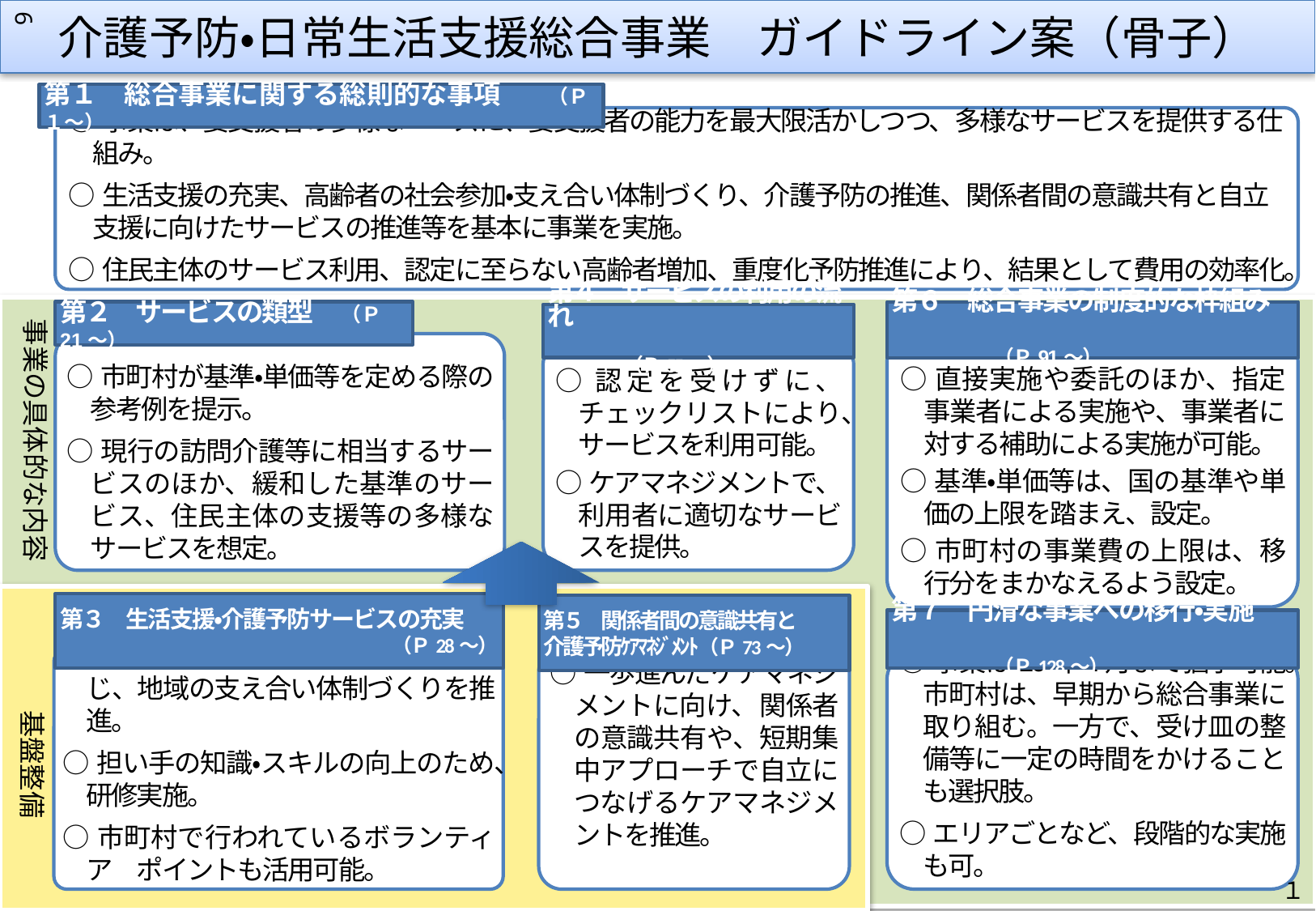

介護予防・日常生活支援総合事業　ガイドライン案（骨子）
6
第１　総合事業に関する総則的な事項　　（Ｐ１～）
○事業は、要支援者の多様なニーズに、要支援者の能力を最大限活かしつつ、多様なサービスを提供する仕組み。
○生活支援の充実、高齢者の社会参加・支え合い体制づくり、介護予防の推進、関係者間の意識共有と自立支援に向けたサービスの推進等を基本に事業を実施。
○住民主体のサービス利用、認定に至らない高齢者増加、重度化予防推進により、結果として費用の効率化。
事業の具体的な内容

第２　サービスの類型　（Ｐ21～）
第６　総合事業の制度的な枠組み
　　　　　　　　　　　　　　　　　　　（Ｐ91～）
第４　サービスの利用の流れ
　　　　　　　　　　　　　　　（Ｐ55～）

○市町村が基準・単価等を定める際の参考例を提示。
○現行の訪問介護等に相当するサービスのほか、緩和した基準のサービス、住民主体の支援等の多様なサービスを想定。
○直接実施や委託のほか、指定事業者による実施や、事業者に対する補助による実施が可能。
○基準・単価等は、国の基準や単価の上限を踏まえ、設定。
○市町村の事業費の上限は、移行分をまかなえるよう設定。

○認定を受けずに、チェックリストにより、サービスを利用可能。
○ケアマネジメントで、利用者に適切なサービスを提供。

第３　生活支援・介護予防サービスの充実
（Ｐ28～）
第５　関係者間の意識共有と
介護予防ｹｱﾏﾈｼﾞﾒﾝﾄ（Ｐ73～）
第７　円滑な事業への移行・実施
　　　　　　　　　　　　　　　　　　　（Ｐ128～）

○一歩進んだケアマネジメントに向け、関係者の意識共有や、短期集中アプローチで自立につなげるケアマネジメントを推進。

○コーディネーターや協議体等を通じ、地域の支え合い体制づくりを推進。
○担い手の知識・スキルの向上のため、研修実施。
○市町村で行われているボランティア　ポイントも活用可能。

○事業は29年４月まで猶予可能。市町村は、早期から総合事業に取り組む。一方で、受け皿の整備等に一定の時間をかけることも選択肢。
○エリアごとなど、段階的な実施も可。
基盤整備
１